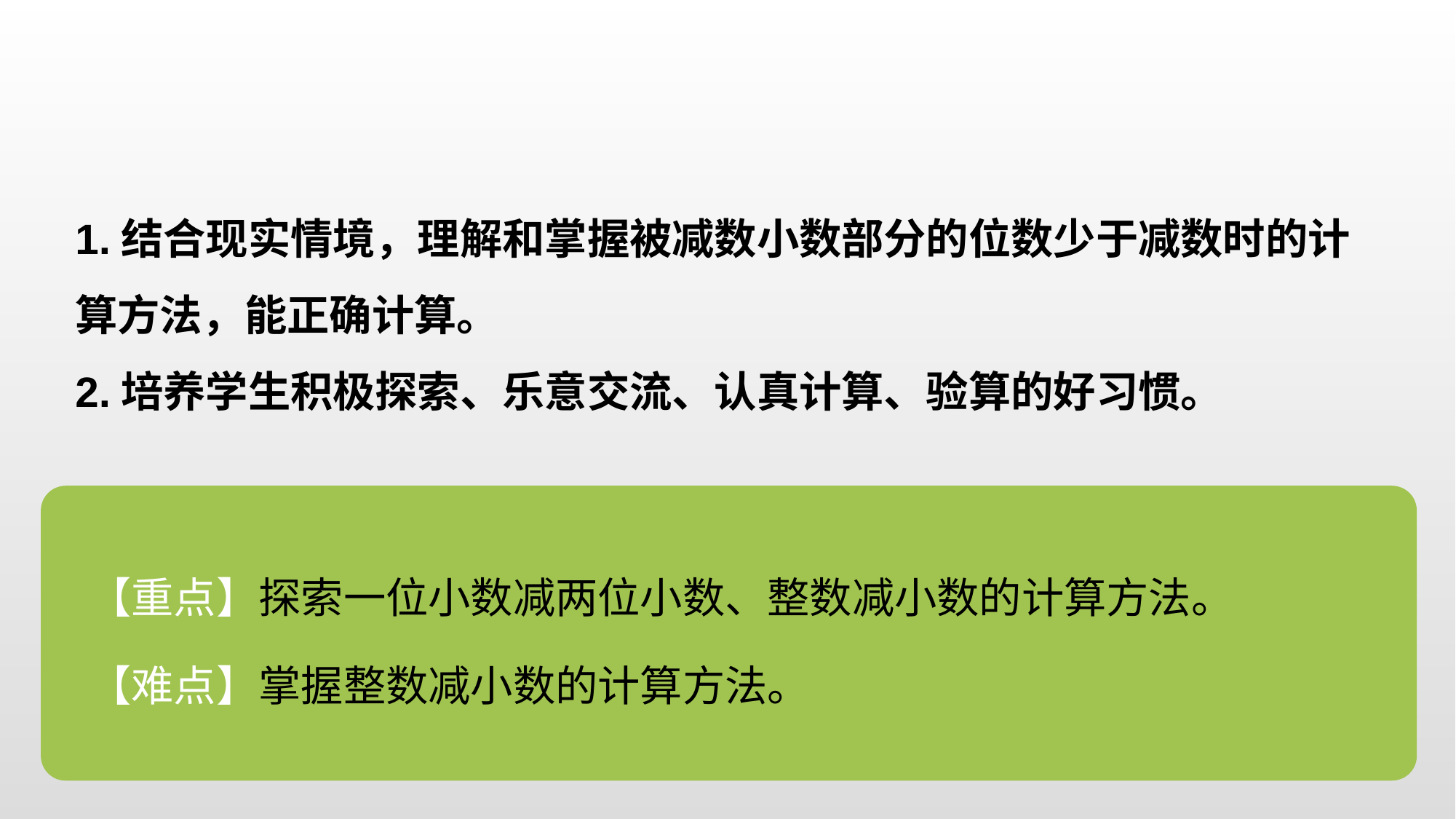

1.结合现实情境，理解和掌握被减数小数部分的位数少于减数时的计算方法，能正确计算。
2.培养学生积极探索、乐意交流、认真计算、验算的好习惯。

【重点】探索一位小数减两位小数、整数减小数的计算方法。
【难点】掌握整数减小数的计算方法。